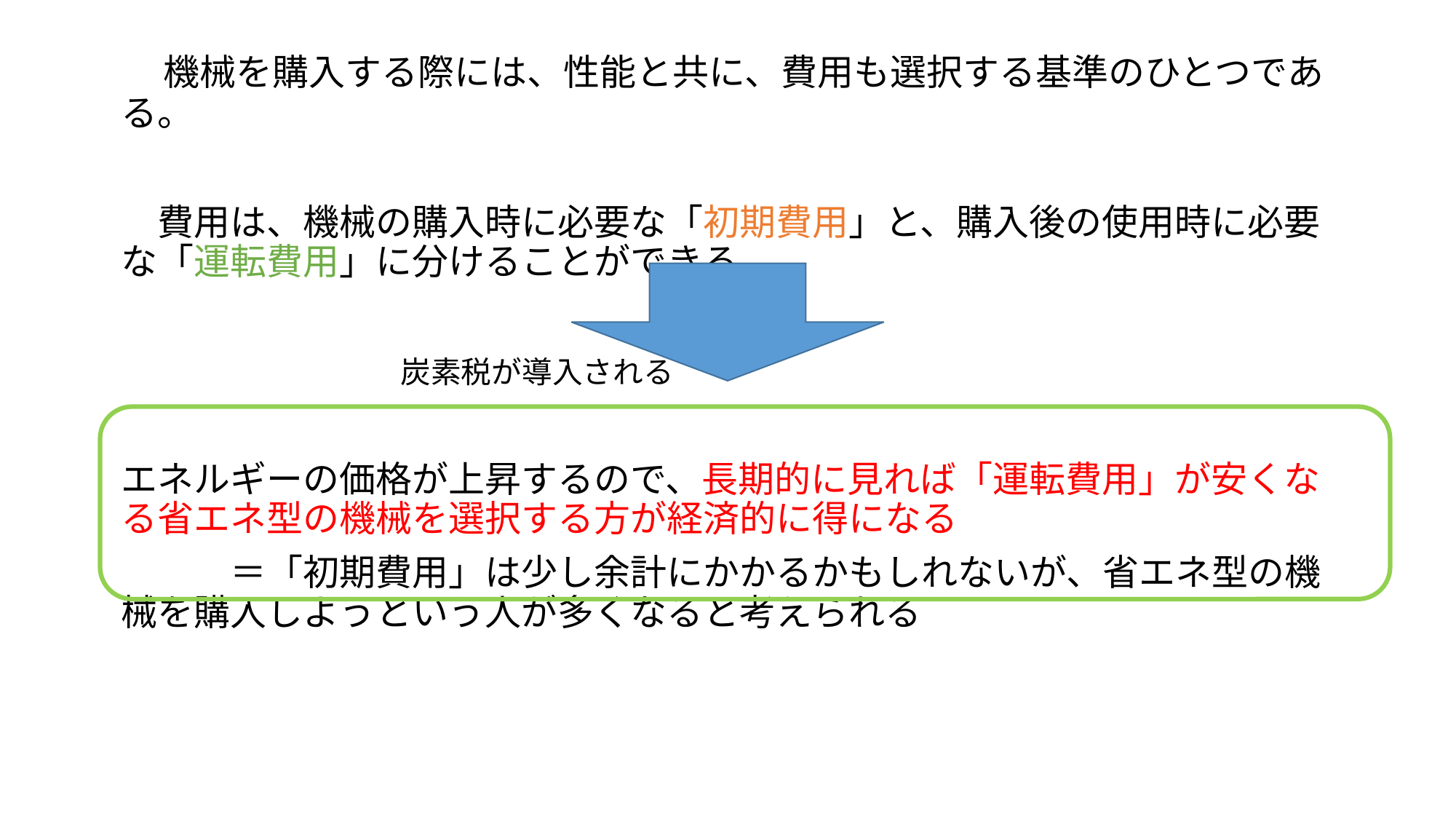

#
　機械を購入する際には、性能と共に、費用も選択する基準のひとつである。

　費用は、機械の購入時に必要な「初期費用」と、購入後の使用時に必要な「運転費用」に分けることができる。

　　　　　　　　　炭素税が導入される

エネルギーの価格が上昇するので、長期的に見れば「運転費用」が安くなる省エネ型の機械を選択する方が経済的に得になる
　　　＝「初期費用」は少し余計にかかるかもしれないが、省エネ型の機械を購入しようという人が多くなると考えられる